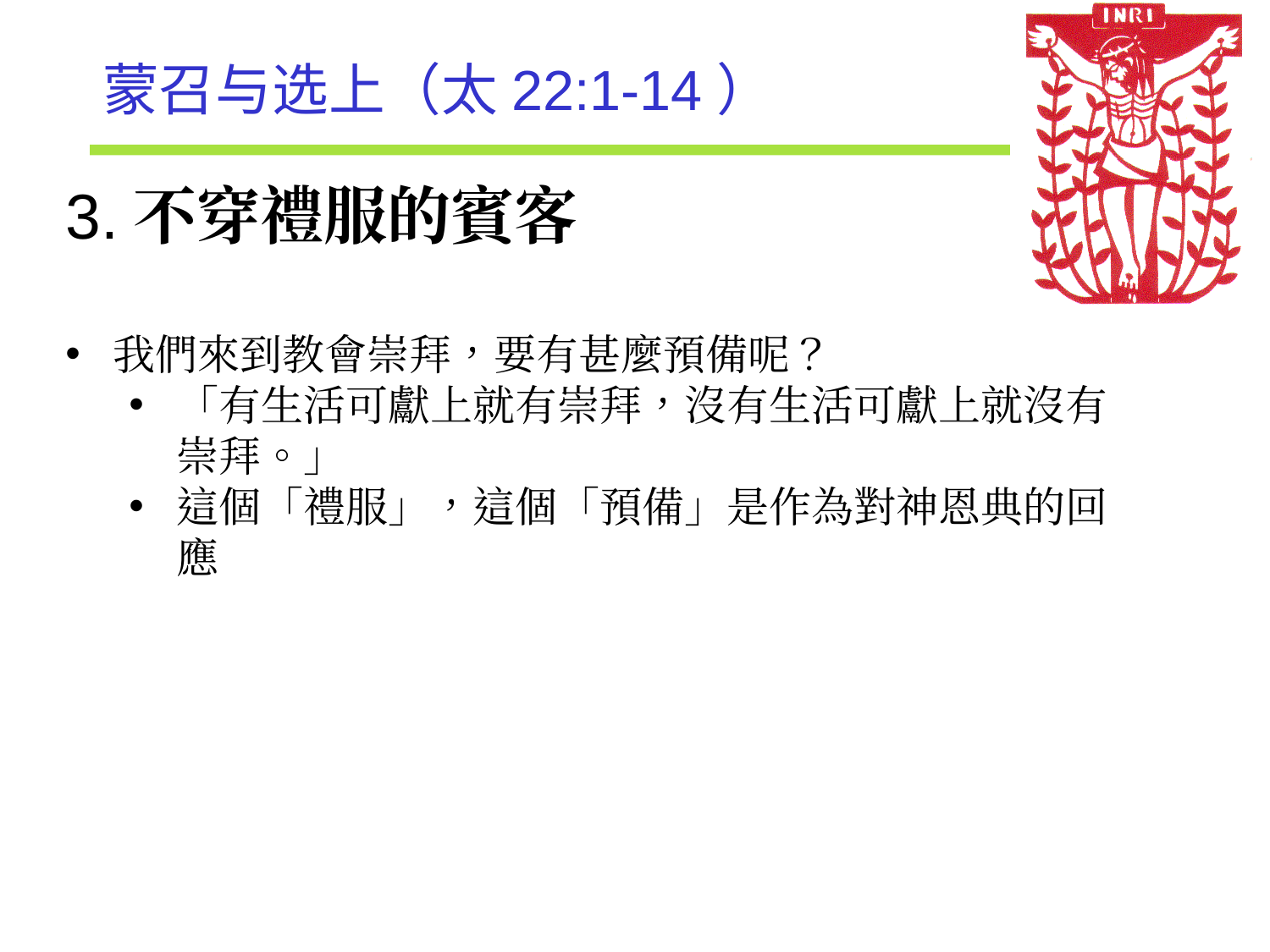

# 蒙召与选上（太22:1-14）

3.不穿禮服的賓客

我們來到教會崇拜，要有甚麼預備呢？
「有生活可獻上就有崇拜，沒有生活可獻上就沒有崇拜。」
這個「禮服」，這個「預備」是作為對神恩典的回應